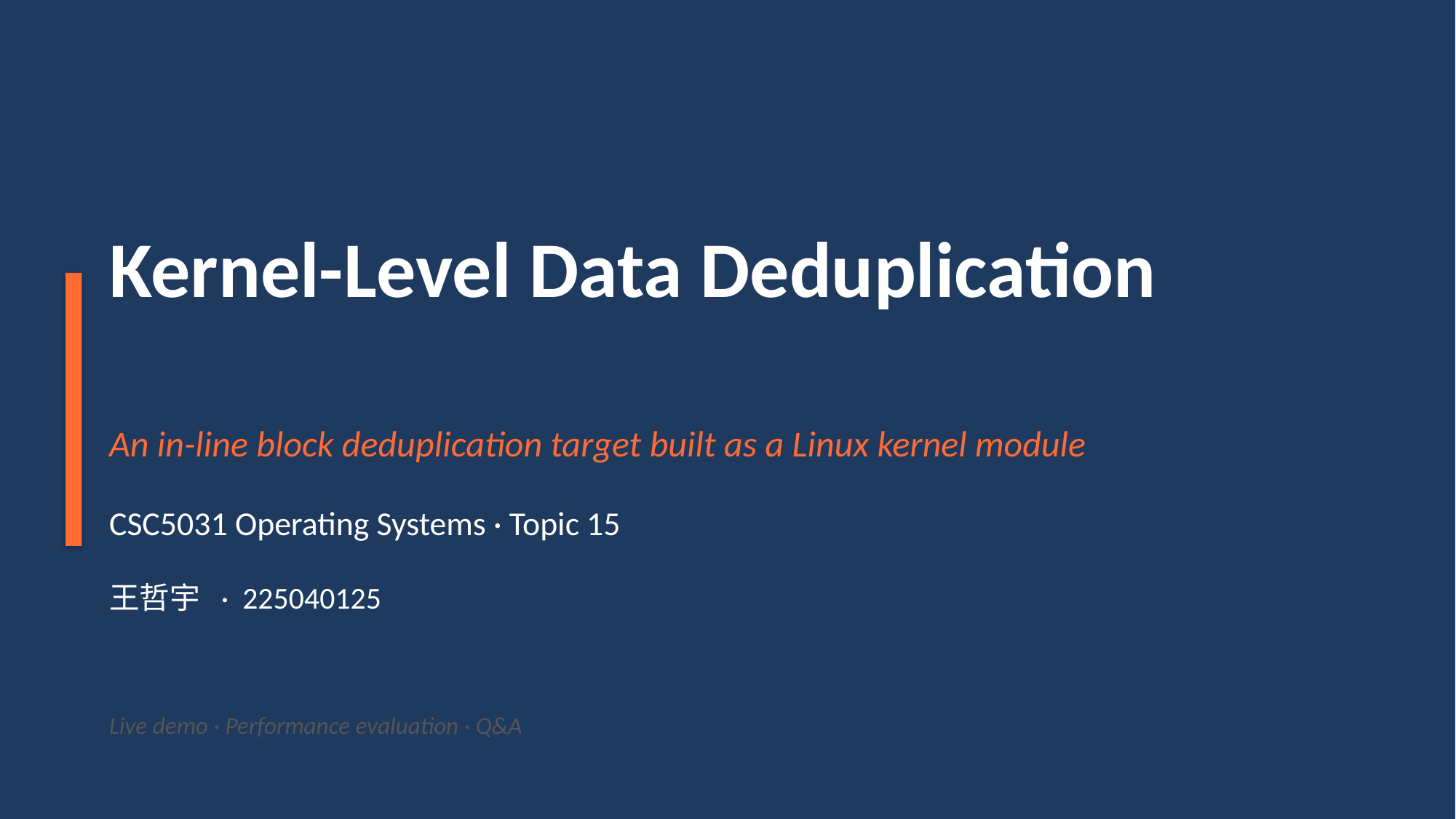

Kernel-Level Data Deduplication

An in-line block deduplication target built as a Linux kernel module
CSC5031 Operating Systems · Topic 15
王哲宇  ·  225040125
Live demo · Performance evaluation · Q&A